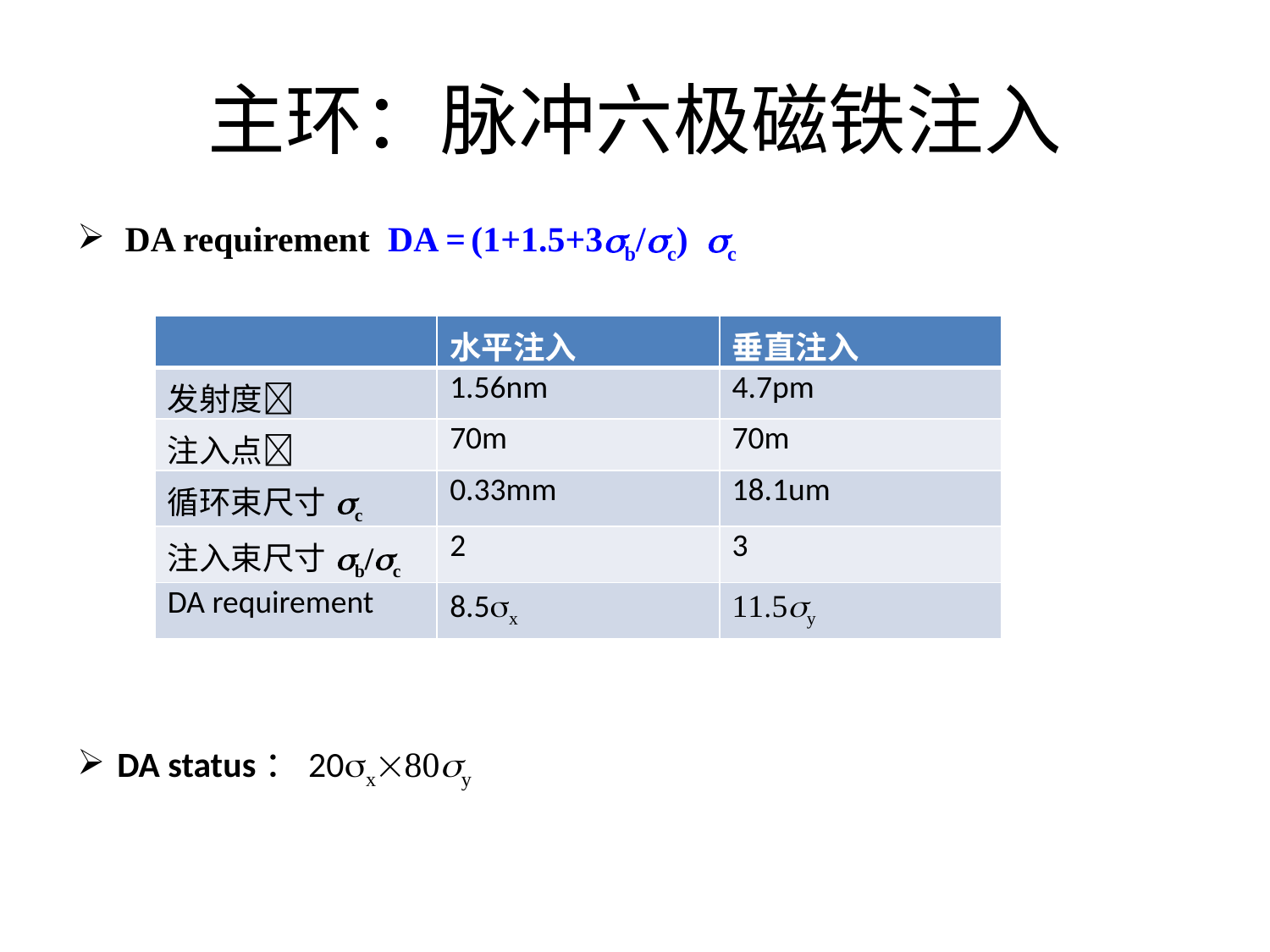

# 主环：脉冲六极磁铁注入
DA requirement  DA = (1+1.5+3σb/σc) σc
|  | 水平注入 | 垂直注入 |
| --- | --- | --- |
| 发射度ε | 1.56nm | 4.7pm |
| 注入点β | 70m | 70m |
| 循环束尺寸σc | 0.33mm | 18.1um |
| 注入束尺寸σb/σc | 2 | 3 |
| DA requirement | 8.5σx | 11.5σy |
DA status：20σx×80σy